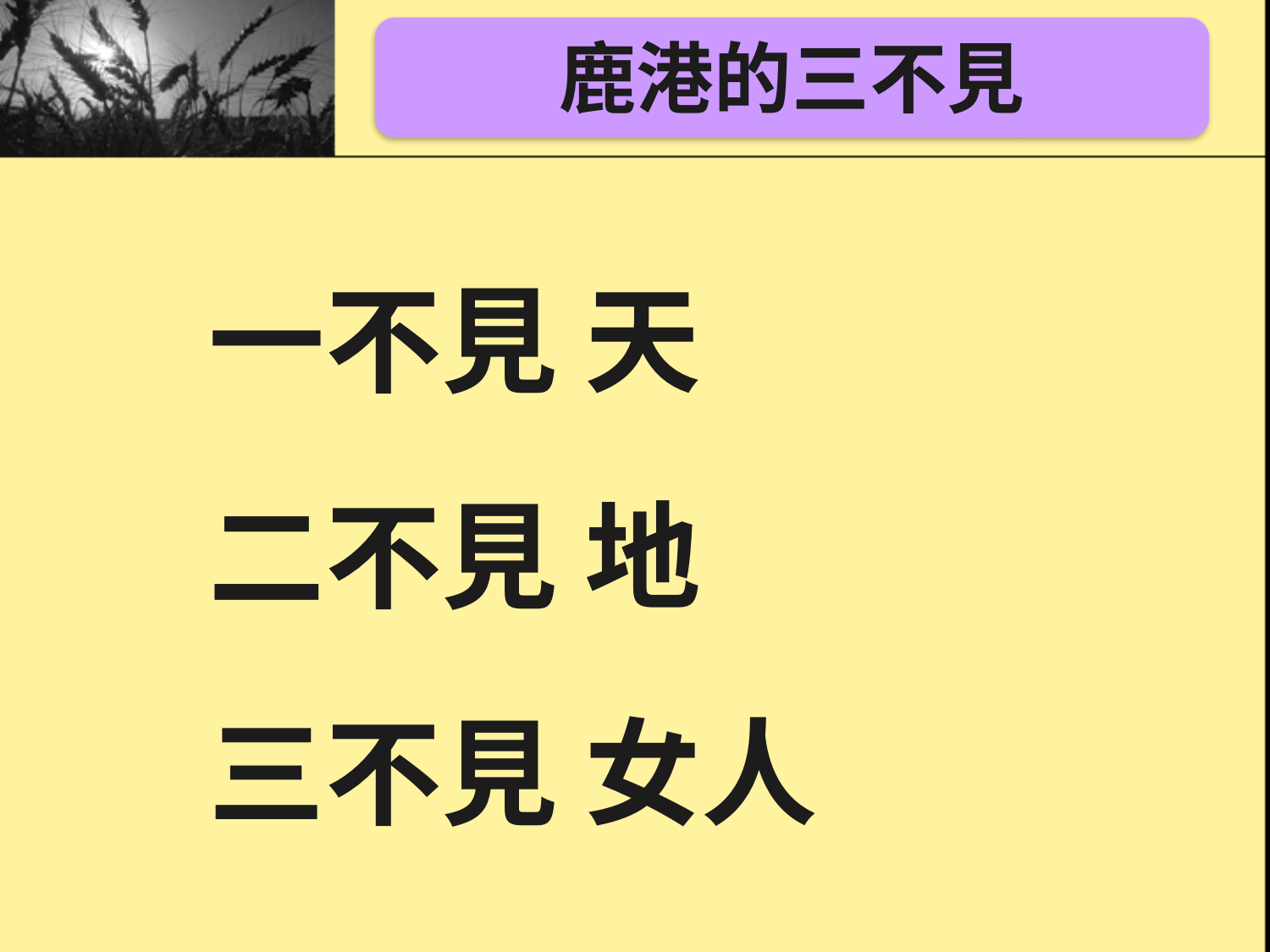

鹿港的三不見
一不見 天
二不見 地
三不見 女人